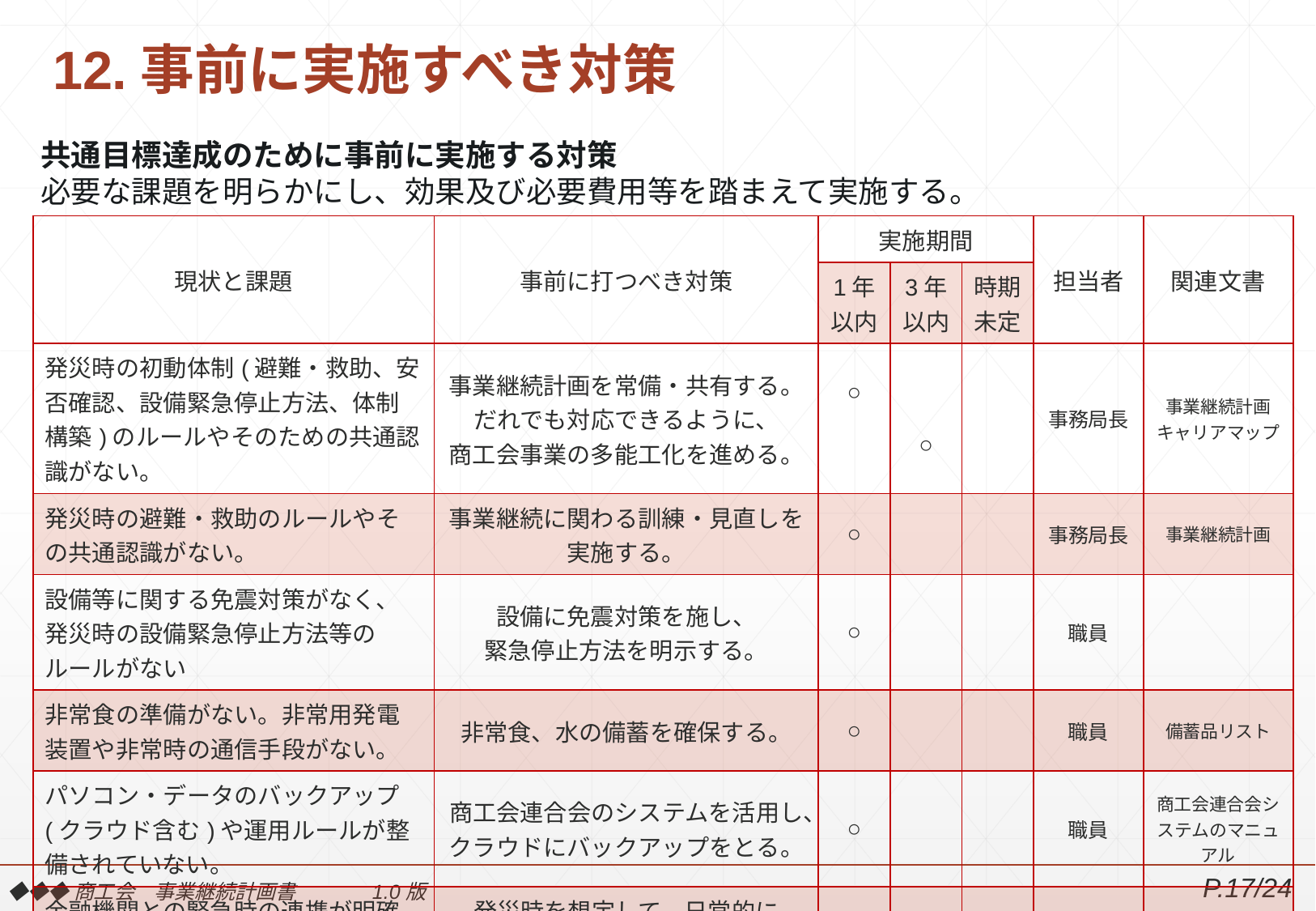

# 12.事前に実施すべき対策
共通目標達成のために事前に実施する対策
必要な課題を明らかにし、効果及び必要費用等を踏まえて実施する。
| 現状と課題 | 事前に打つべき対策 | 実施期間 |  |  | 担当者 | 関連文書 |
| --- | --- | --- | --- | --- | --- | --- |
|  |  | 1年以内 | 3年以内 | 時期未定 |  |  |
| 発災時の初動体制(避難・救助、安否確認、設備緊急停止方法、体制構築)のルールやそのための共通認識がない。 | 事業継続計画を常備・共有する。 だれでも対応できるように、 商工会事業の多能工化を進める。 | ○ | ○ |  | 事務局長 | 事業継続計画 キャリアマップ |
| 発災時の避難・救助のルールやその共通認識がない。 | 事業継続に関わる訓練・見直しを実施する。 | ○ |  |  | 事務局長 | 事業継続計画 |
| 設備等に関する免震対策がなく、発災時の設備緊急停止方法等のルールがない | 設備に免震対策を施し、 緊急停止方法を明示する。 | ○ |  |  | 職員 |  |
| 非常食の準備がない。非常用発電装置や非常時の通信手段がない。 | 非常食、水の備蓄を確保する。 | ○ |  |  | 職員 | 備蓄品リスト |
| パソコン・データのバックアップ(クラウド含む)や運用ルールが整備されていない。 | 商工会連合会のシステムを活用し、クラウドにバックアップをとる。 | ○ |  |  | 職員 | 商工会連合会システムのマニュアル |
| 金融機関との緊急時の連携が明確になっていない。 | 発災時を想定して、日常的に 融資対応などについて話し合う。 | ○ |  |  | 事務局長 |  |